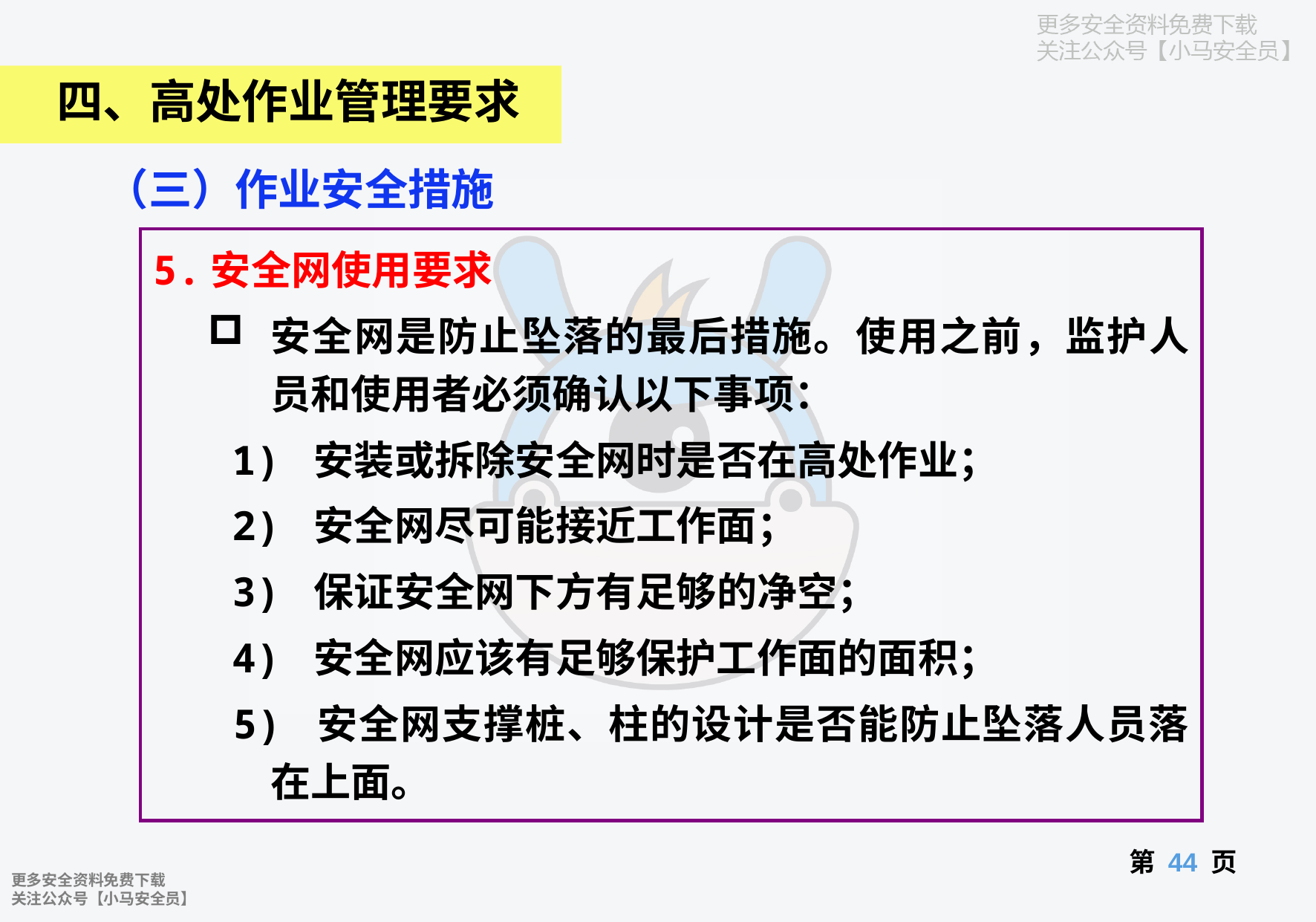

四、高处作业管理要求
（三）作业安全措施
5.安全网使用要求
安全网是防止坠落的最后措施。使用之前，监护人员和使用者必须确认以下事项：
 1) 安装或拆除安全网时是否在高处作业；
 2) 安全网尽可能接近工作面；
 3) 保证安全网下方有足够的净空；
 4) 安全网应该有足够保护工作面的面积；
 5) 安全网支撑桩、柱的设计是否能防止坠落人员落在上面。
第 44 页